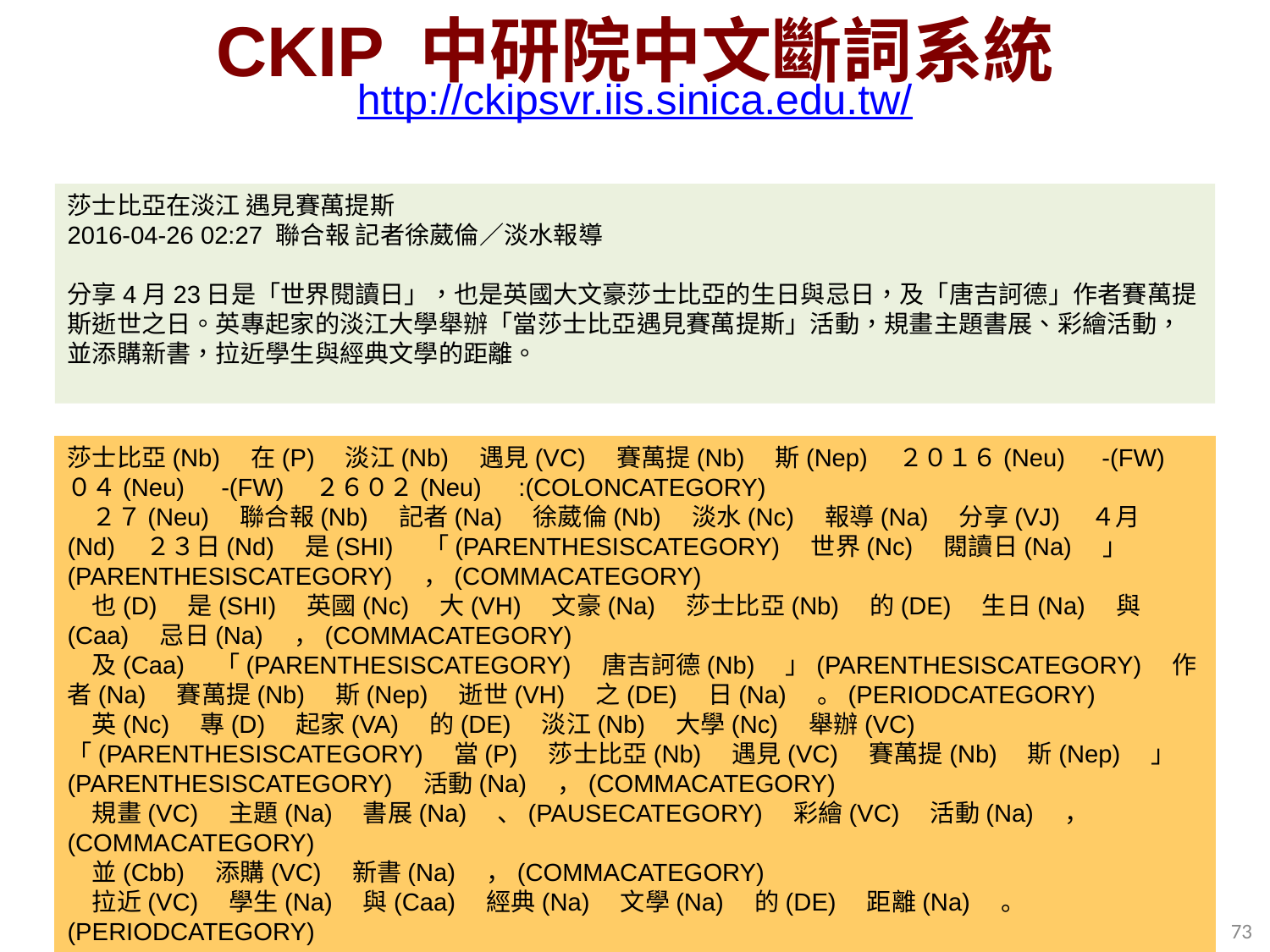

CKIP 中研院中文斷詞系統
http://ckipsvr.iis.sinica.edu.tw/
莎士比亞在淡江 遇見賽萬提斯
2016-04-26 02:27 聯合報 記者徐葳倫／淡水報導

分享4月23日是「世界閱讀日」，也是英國大文豪莎士比亞的生日與忌日，及「唐吉訶德」作者賽萬提斯逝世之日。英專起家的淡江大學舉辦「當莎士比亞遇見賽萬提斯」活動，規畫主題書展、彩繪活動，並添購新書，拉近學生與經典文學的距離。

莎士比亞(Nb)　在(P)　淡江(Nb)　遇見(VC)　賽萬提(Nb)　斯(Nep)　２０１６(Neu)　-(FW)　０４(Neu)　-(FW)　２６０２(Neu)　:(COLONCATEGORY)
　２７(Neu)　聯合報(Nb)　記者(Na)　徐葳倫(Nb)　淡水(Nc)　報導(Na)　分享(VJ)　４月(Nd)　２３日(Nd)　是(SHI)　「(PARENTHESISCATEGORY)　世界(Nc)　閱讀日(Na)　」(PARENTHESISCATEGORY)　，(COMMACATEGORY)
　也(D)　是(SHI)　英國(Nc)　大(VH)　文豪(Na)　莎士比亞(Nb)　的(DE)　生日(Na)　與(Caa)　忌日(Na)　，(COMMACATEGORY)
　及(Caa)　「(PARENTHESISCATEGORY)　唐吉訶德(Nb)　」(PARENTHESISCATEGORY)　作者(Na)　賽萬提(Nb)　斯(Nep)　逝世(VH)　之(DE)　日(Na)　。(PERIODCATEGORY)
　英(Nc)　專(D)　起家(VA)　的(DE)　淡江(Nb)　大學(Nc)　舉辦(VC)　「(PARENTHESISCATEGORY)　當(P)　莎士比亞(Nb)　遇見(VC)　賽萬提(Nb)　斯(Nep)　」(PARENTHESISCATEGORY)　活動(Na)　，(COMMACATEGORY)
　規畫(VC)　主題(Na)　書展(Na)　、(PAUSECATEGORY)　彩繪(VC)　活動(Na)　，(COMMACATEGORY)
　並(Cbb)　添購(VC)　新書(Na)　，(COMMACATEGORY)
　拉近(VC)　學生(Na)　與(Caa)　經典(Na)　文學(Na)　的(DE)　距離(Na)　。(PERIODCATEGORY)
73